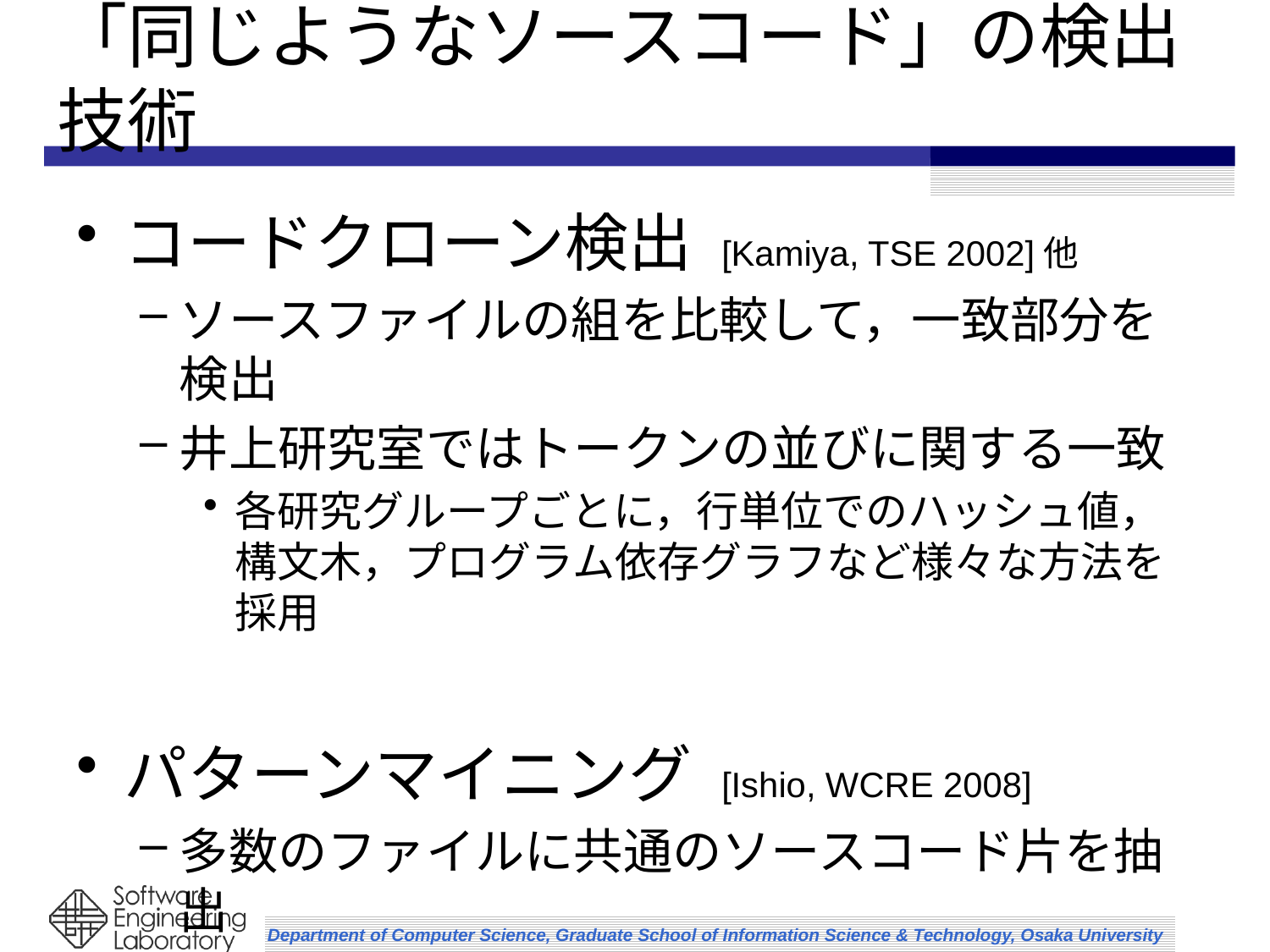

# 「同じようなソースコード」の検出技術
コードクローン検出 [Kamiya, TSE 2002]他
ソースファイルの組を比較して，一致部分を検出
井上研究室ではトークンの並びに関する一致
各研究グループごとに，行単位でのハッシュ値，構文木，プログラム依存グラフなど様々な方法を採用

パターンマイニング [Ishio, WCRE 2008]
多数のファイルに共通のソースコード片を抽出